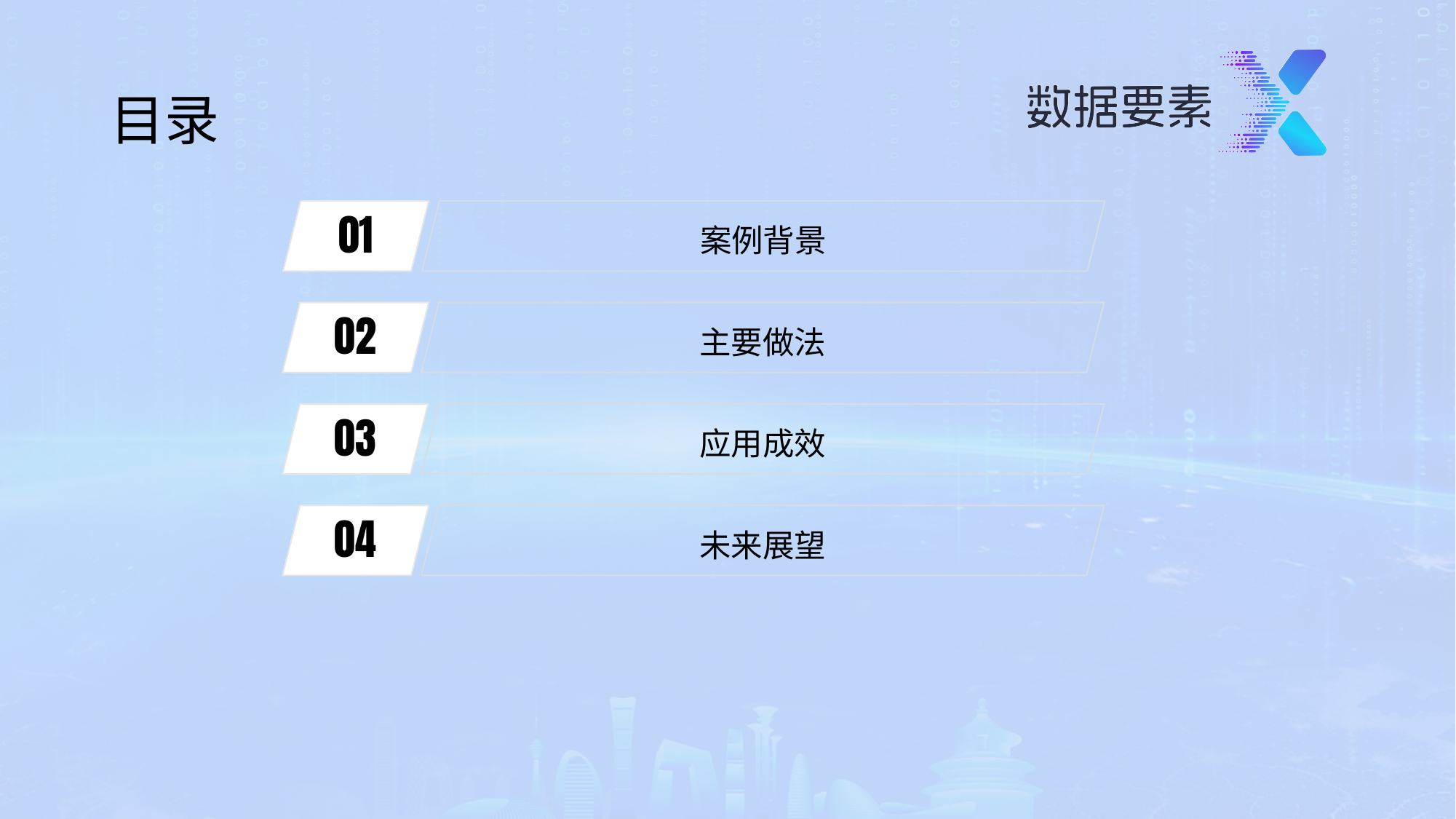

目录
01
案例背景
02
主要做法
03
应用成效
04
未来展望